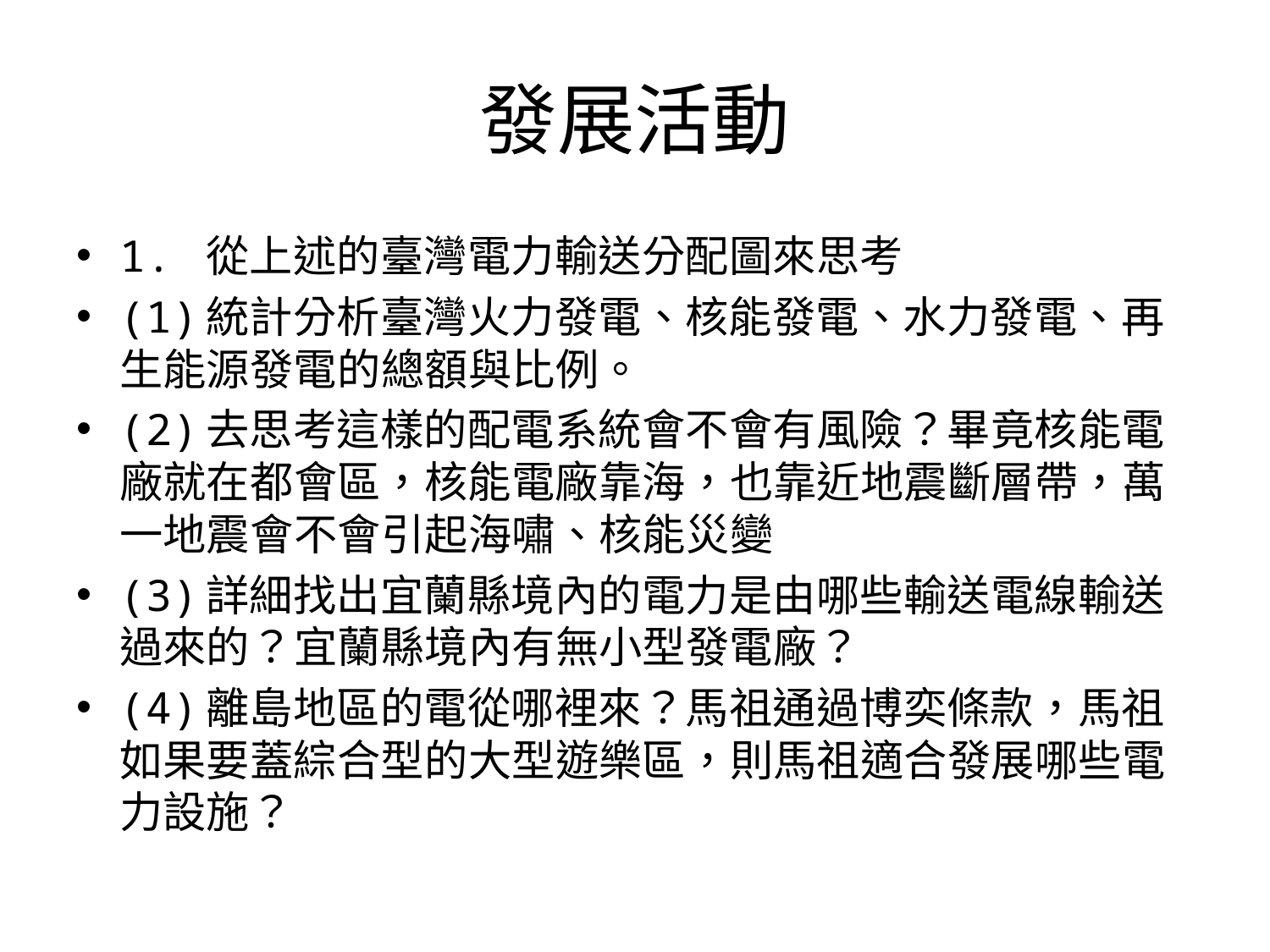

# 發展活動
1. 從上述的臺灣電力輸送分配圖來思考
(1)統計分析臺灣火力發電、核能發電、水力發電、再生能源發電的總額與比例。
(2)去思考這樣的配電系統會不會有風險？畢竟核能電廠就在都會區，核能電廠靠海，也靠近地震斷層帶，萬一地震會不會引起海嘯、核能災變
(3)詳細找出宜蘭縣境內的電力是由哪些輸送電線輸送過來的？宜蘭縣境內有無小型發電廠？
(4)離島地區的電從哪裡來？馬祖通過博奕條款，馬祖如果要蓋綜合型的大型遊樂區，則馬祖適合發展哪些電力設施？